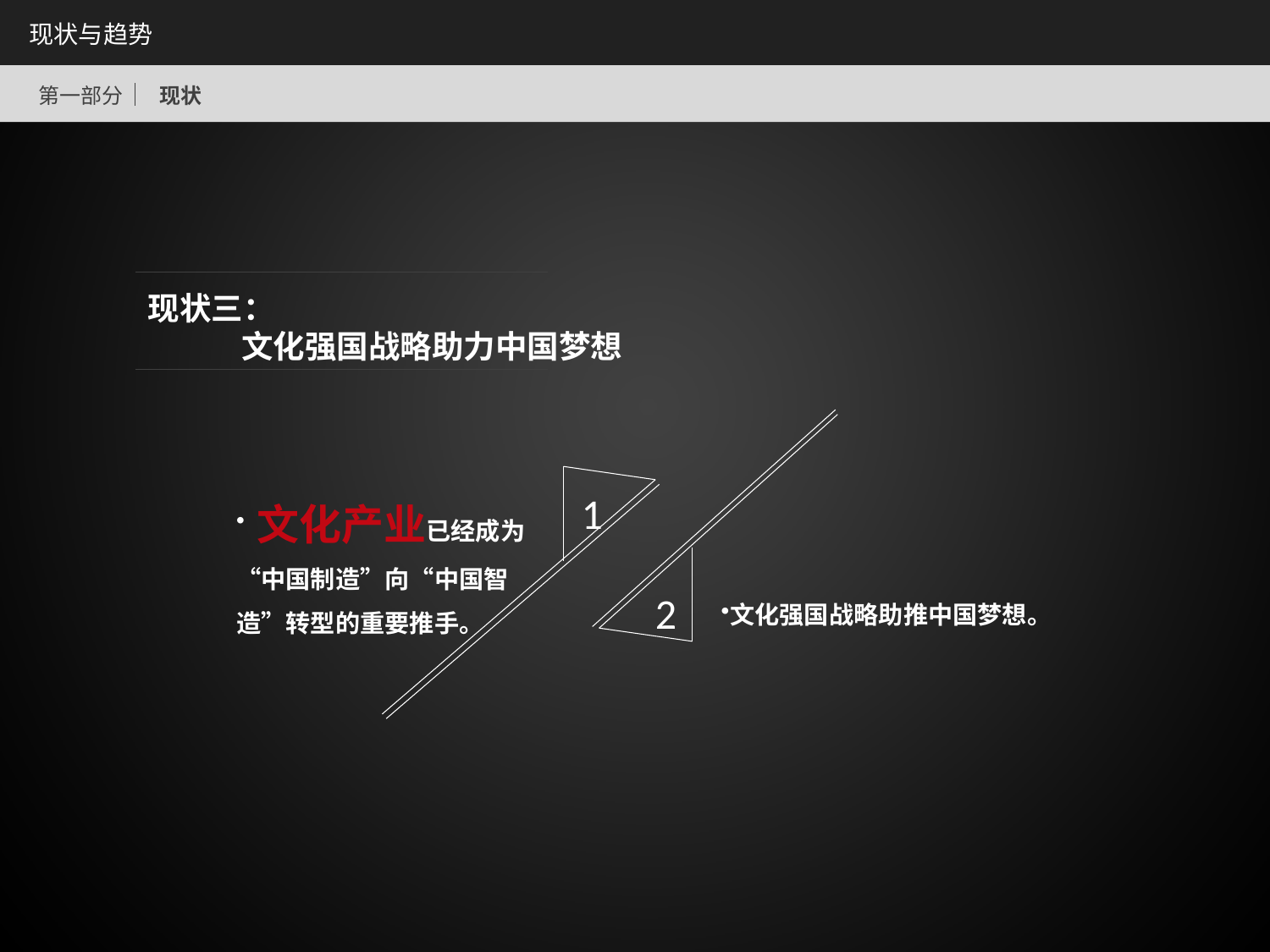

现状与趋势

第一部分
现状
现状三：
文化强国战略助力中国梦想
2
文化强国战略助推中国梦想。
1
 文化产业已经成为“中国制造”向“中国智造”转型的重要推手。